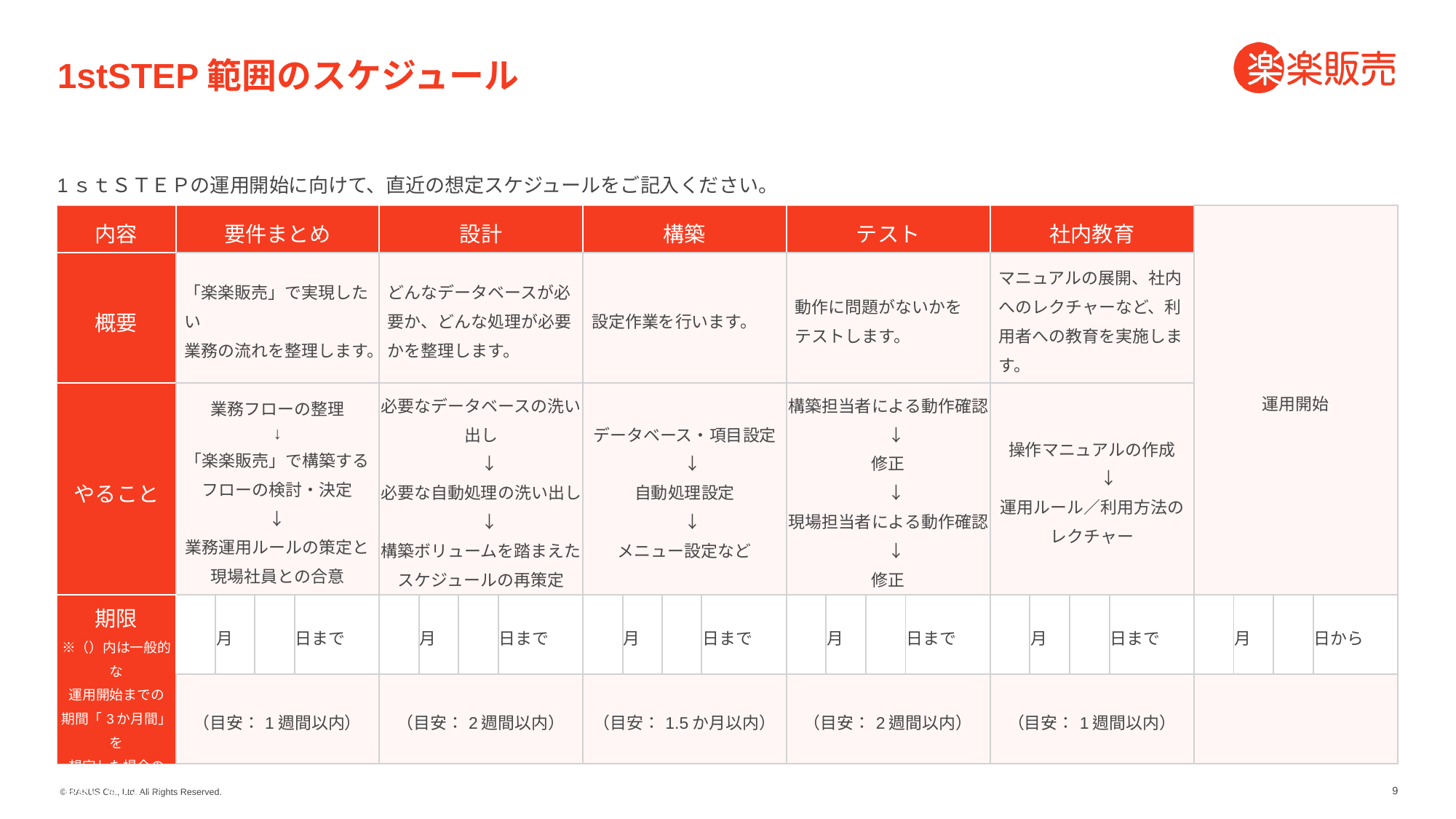

# 1stSTEP範囲のスケジュール
1ｓｔＳＴＥＰの運用開始に向けて、直近の想定スケジュールをご記入ください。
| 内容 | 要件まとめ |  |  |  | 設計 |  |  |  | 構築 |  |  |  | テスト |  |  |  | 社内教育 |  |  |  | 運用開始 |  |  |  |
| --- | --- | --- | --- | --- | --- | --- | --- | --- | --- | --- | --- | --- | --- | --- | --- | --- | --- | --- | --- | --- | --- | --- | --- | --- |
| 概要 | 「楽楽販売」で実現したい 業務の流れを整理します。 |  |  |  | どんなデータベースが必要か、どんな処理が必要かを整理します。 |  |  |  | 設定作業を行います。 |  |  |  | 動作に問題がないかを テストします。 |  |  |  | マニュアルの展開、社内へのレクチャーなど、利用者への教育を実施します。 |  |  |  |  |  |  |  |
| やること | 業務フローの整理 ↓ 「楽楽販売」で構築する フローの検討・決定 ↓ 業務運用ルールの策定と 現場社員との合意 |  |  |  | 必要なデータベースの洗い出し 　↓ 必要な自動処理の洗い出し 　↓ 構築ボリュームを踏まえたスケジュールの再策定 |  |  |  | データベース・項目設定 　↓ 自動処理設定 　↓ メニュー設定など |  |  |  | 構築担当者による動作確認 　↓ 修正 　↓ 現場担当者による動作確認 　↓ 修正 |  |  |  | 操作マニュアルの作成 　　↓ 運用ルール／利用方法の レクチャー |  |  |  |  |  |  |  |
| 期限 ※（）内は一般的な 運用開始までの 期間「3か月間」を 想定した場合の 目安になります。 |  | 月 |  | 日まで |  | 月 |  | 日まで |  | 月 |  | 日まで |  | 月 |  | 日まで |  | 月 |  | 日まで |  | 月 |  | 日から |
|  | （目安：1週間以内） |  |  |  | （目安：2週間以内） |  |  |  | （目安：1.5か月以内） |  |  |  | （目安：2週間以内） |  |  |  | （目安：1週間以内） |  |  |  |  |  |  |  |
9